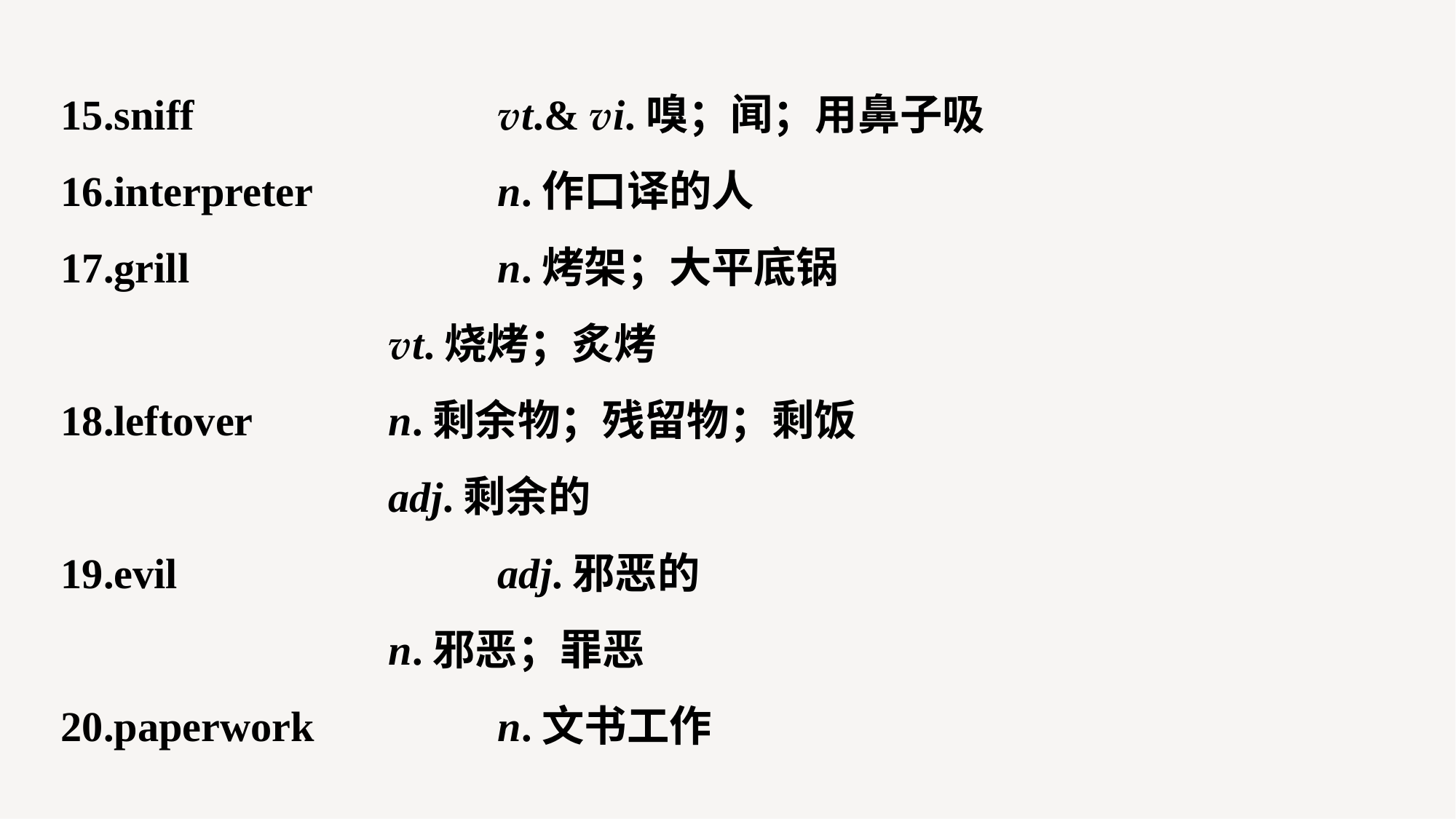

15.sniff 			vt.& vi.嗅；闻；用鼻子吸
16.interpreter 		n.作口译的人
17.grill 			n.烤架；大平底锅
			vt.烧烤；炙烤
18.leftover 		n.剩余物；残留物；剩饭
			adj.剩余的
19.evil 			adj.邪恶的
			n.邪恶；罪恶
20.paperwork 		n.文书工作